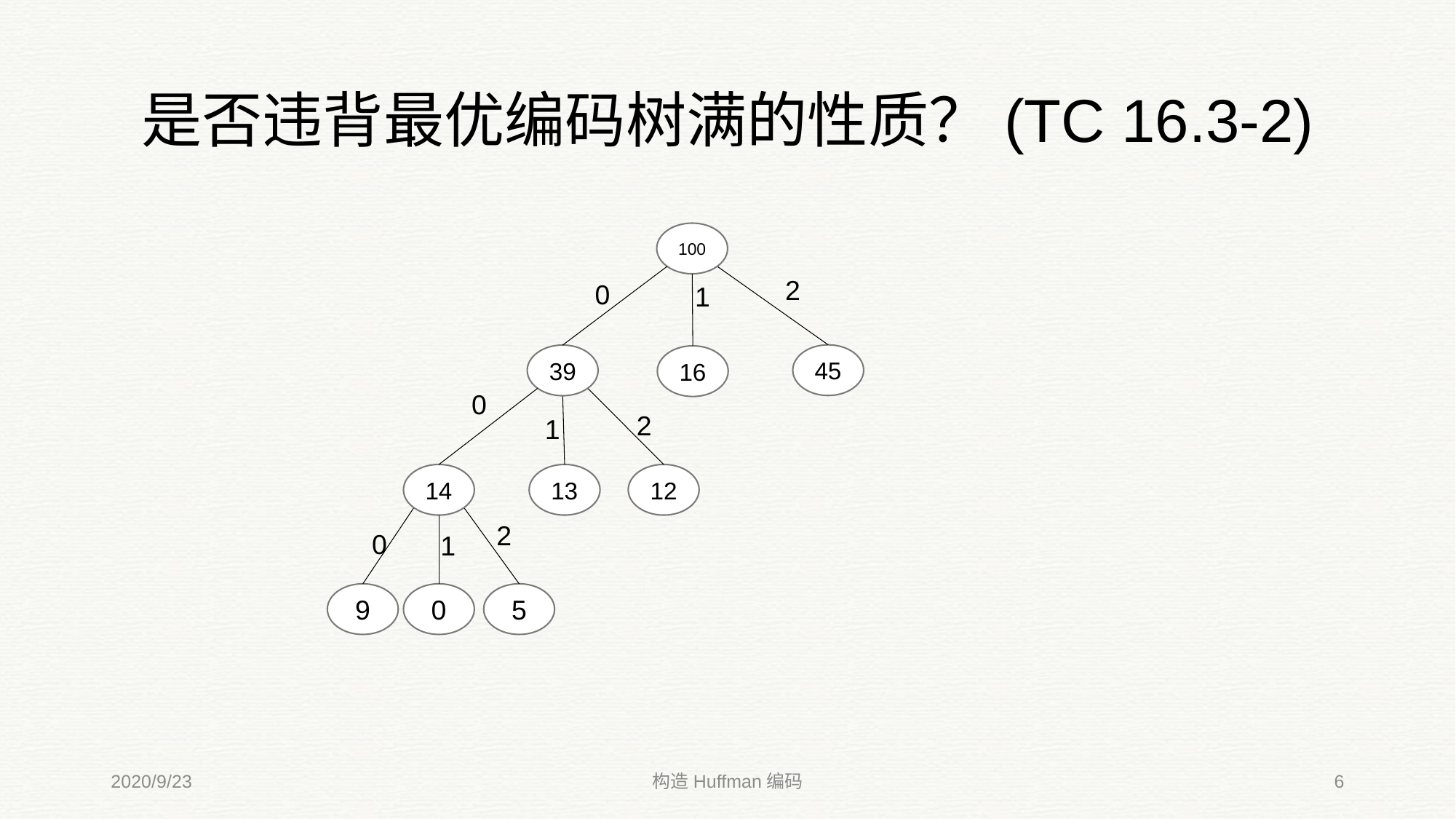

# 是否违背最优编码树满的性质？(TC 16.3-2)
100
2
0
1
45
39
16
0
2
1
14
13
12
2
0
1
9
0
5
2020/9/23
构造Huffman编码
6